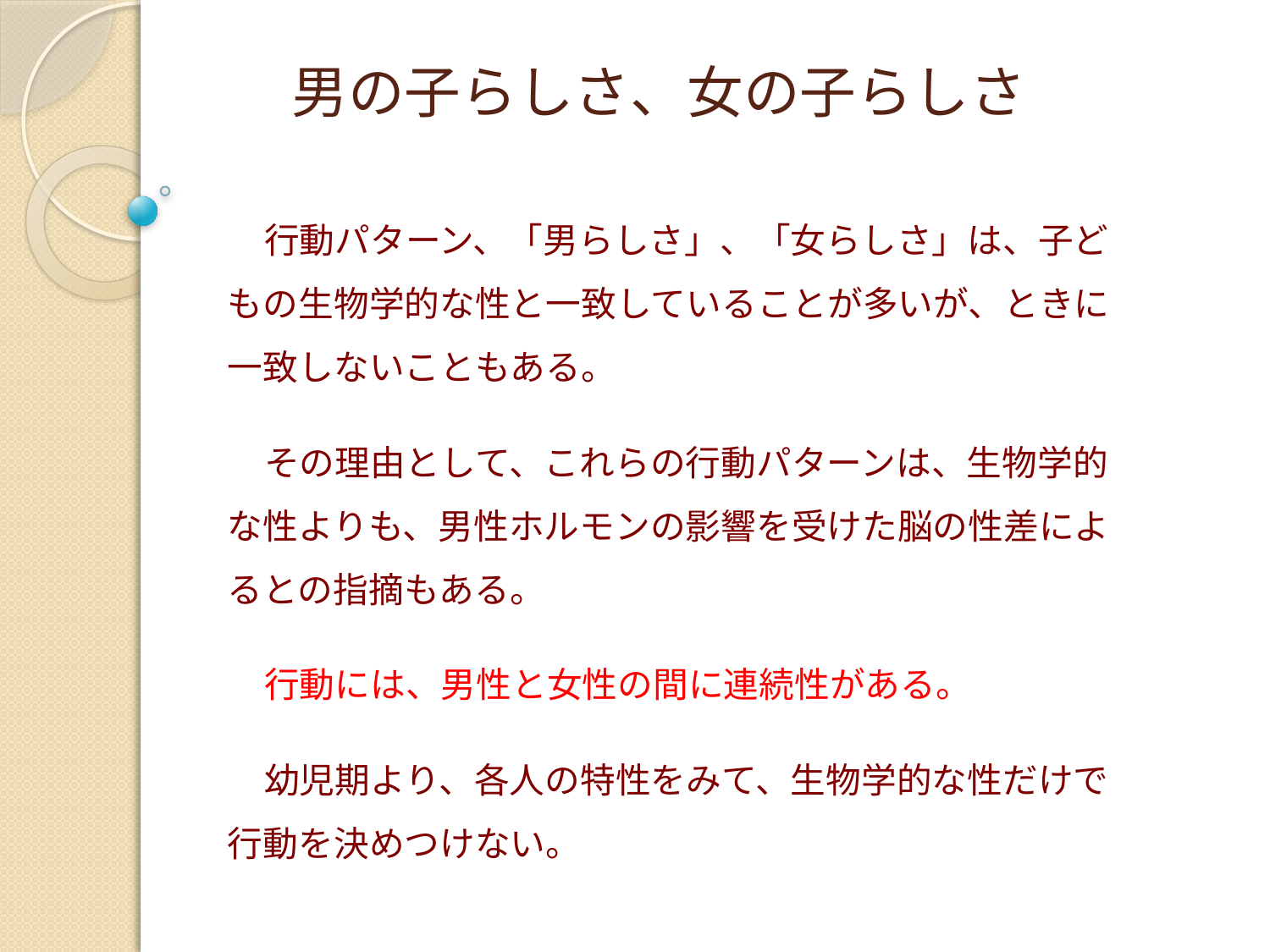

# 男の子らしさ、女の子らしさ
行動パターン、「男らしさ」、「女らしさ」は、子どもの生物学的な性と一致していることが多いが、ときに一致しないこともある。
その理由として、これらの行動パターンは、生物学的な性よりも、男性ホルモンの影響を受けた脳の性差によるとの指摘もある。
行動には、男性と女性の間に連続性がある。
幼児期より、各人の特性をみて、生物学的な性だけで行動を決めつけない。